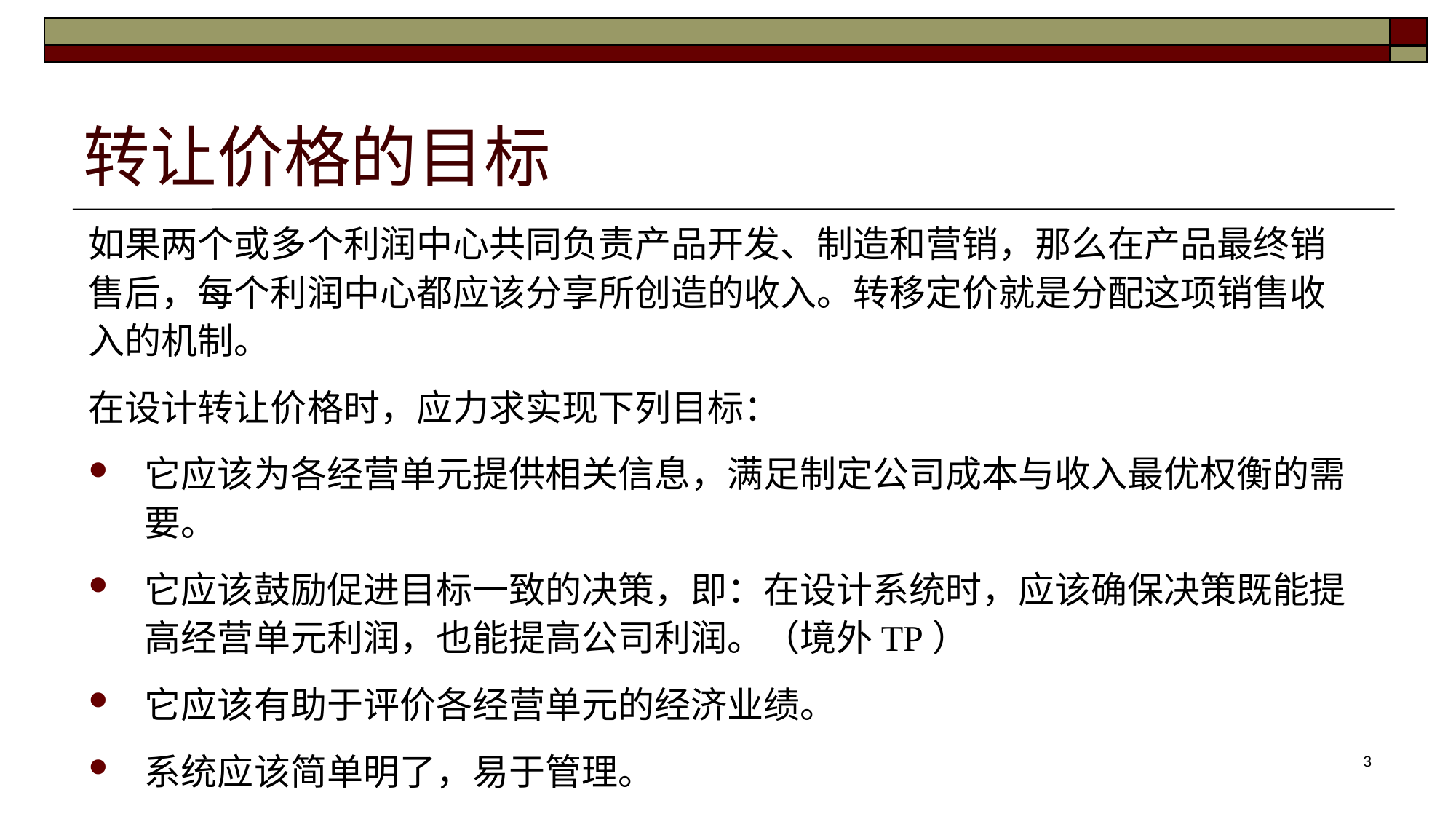

# 转让价格的目标
如果两个或多个利润中心共同负责产品开发、制造和营销，那么在产品最终销售后，每个利润中心都应该分享所创造的收入。转移定价就是分配这项销售收入的机制。
在设计转让价格时，应力求实现下列目标：
它应该为各经营单元提供相关信息，满足制定公司成本与收入最优权衡的需要。
它应该鼓励促进目标一致的决策，即：在设计系统时，应该确保决策既能提高经营单元利润，也能提高公司利润。（境外TP）
它应该有助于评价各经营单元的经济业绩。
系统应该简单明了，易于管理。
3